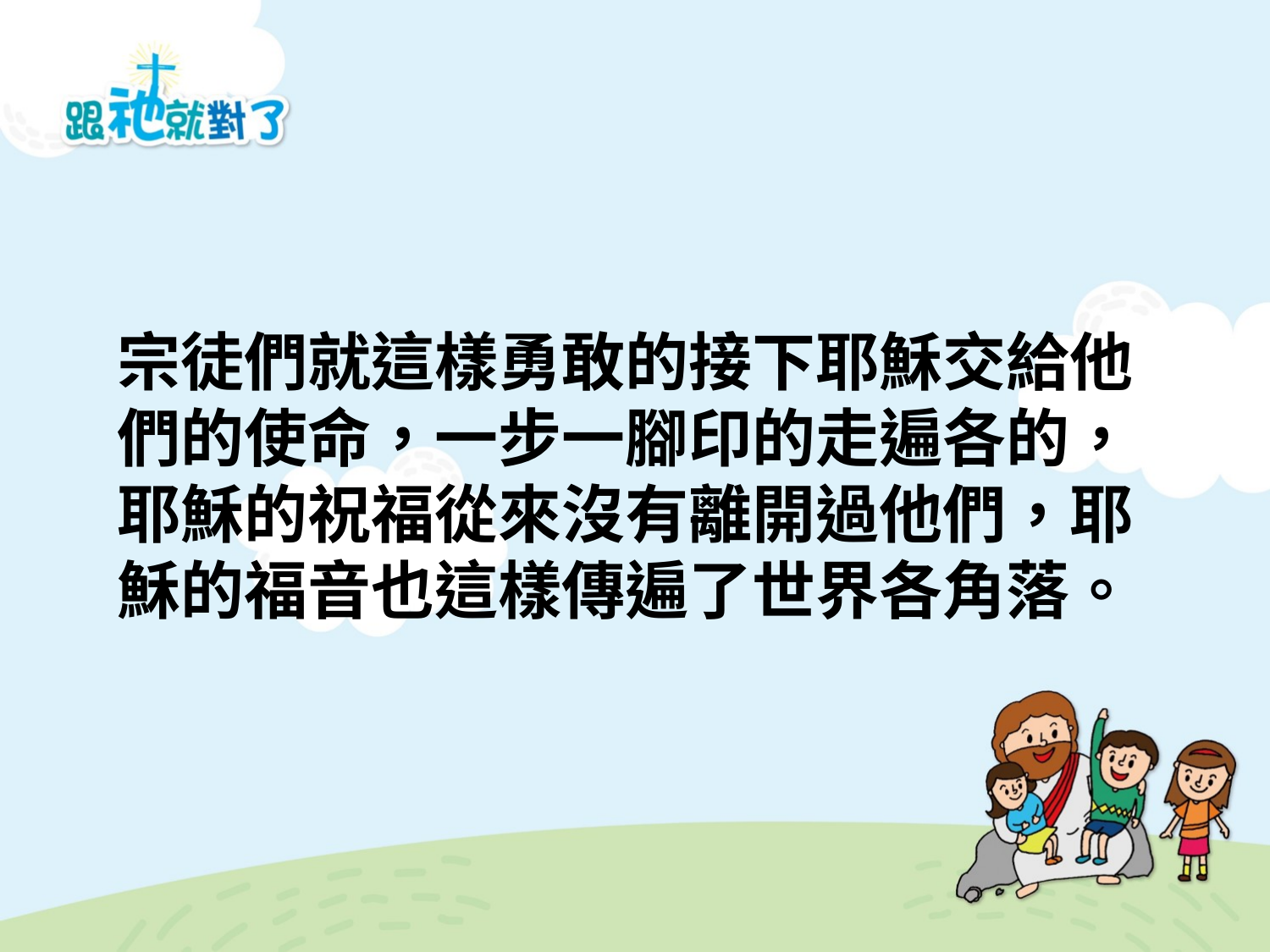

宗徒們就這樣勇敢的接下耶穌交給他們的使命，一步一腳印的走遍各的，耶穌的祝福從來沒有離開過他們，耶穌的福音也這樣傳遍了世界各角落。